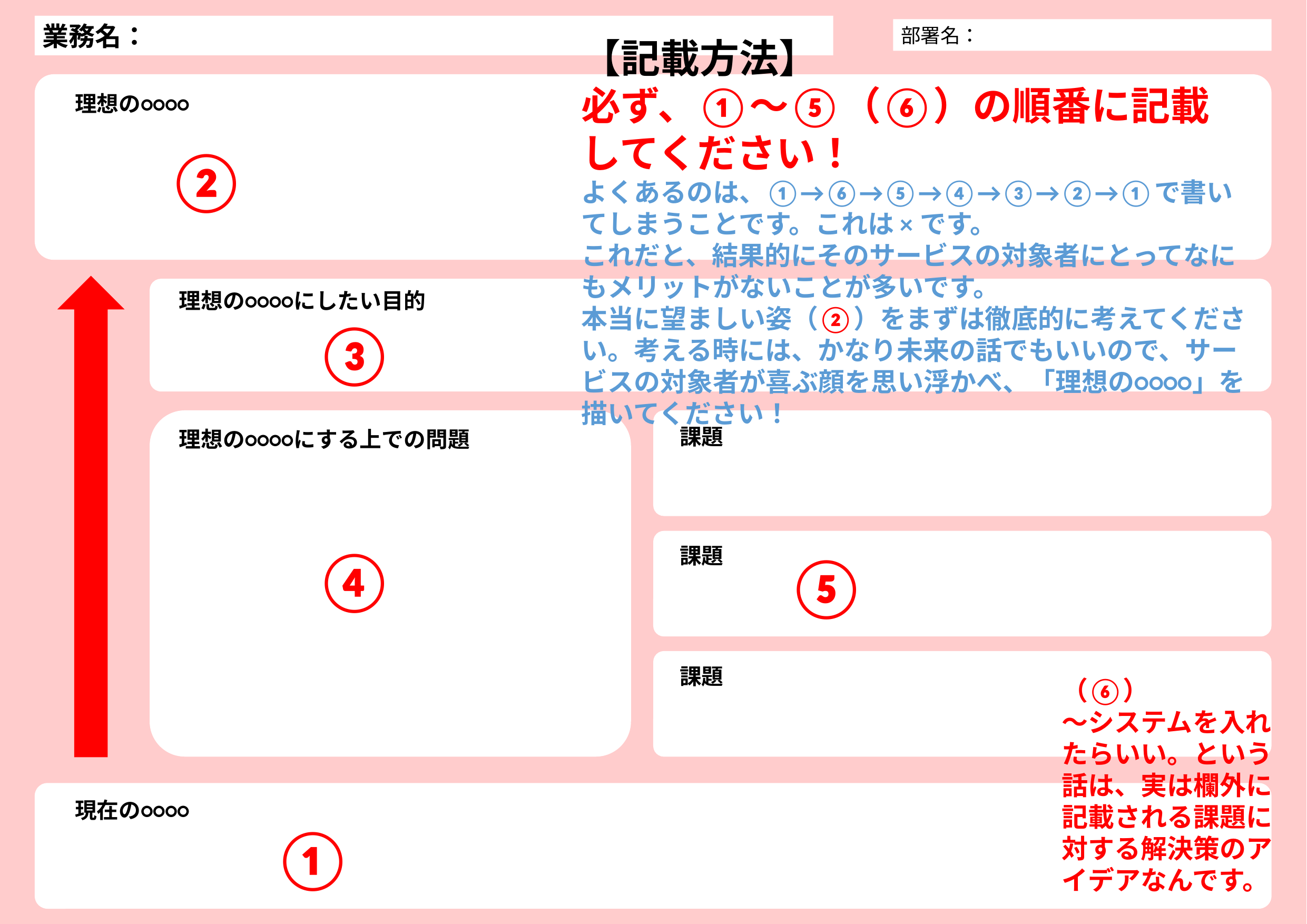

業務名：
部署名：
【記載方法】
必ず、①～⑤（⑥）の順番に記載してください！
よくあるのは、①→⑥→⑤→④→③→②→①で書いてしまうことです。これは×です。
これだと、結果的にそのサービスの対象者にとってなにもメリットがないことが多いです。
本当に望ましい姿（②）をまずは徹底的に考えてください。考える時には、かなり未来の話でもいいので、サービスの対象者が喜ぶ顔を思い浮かべ、「理想の○○○○」を描いてください！

理想の○○○○
②

理想の○○○○にしたい目的
③

課題
理想の○○○○にする上での問題

課題
④
⑤

課題
（⑥）
～システムを入れたらいい。という話は、実は欄外に記載される課題に対する解決策のアイデアなんです。

現在の○○○○
①